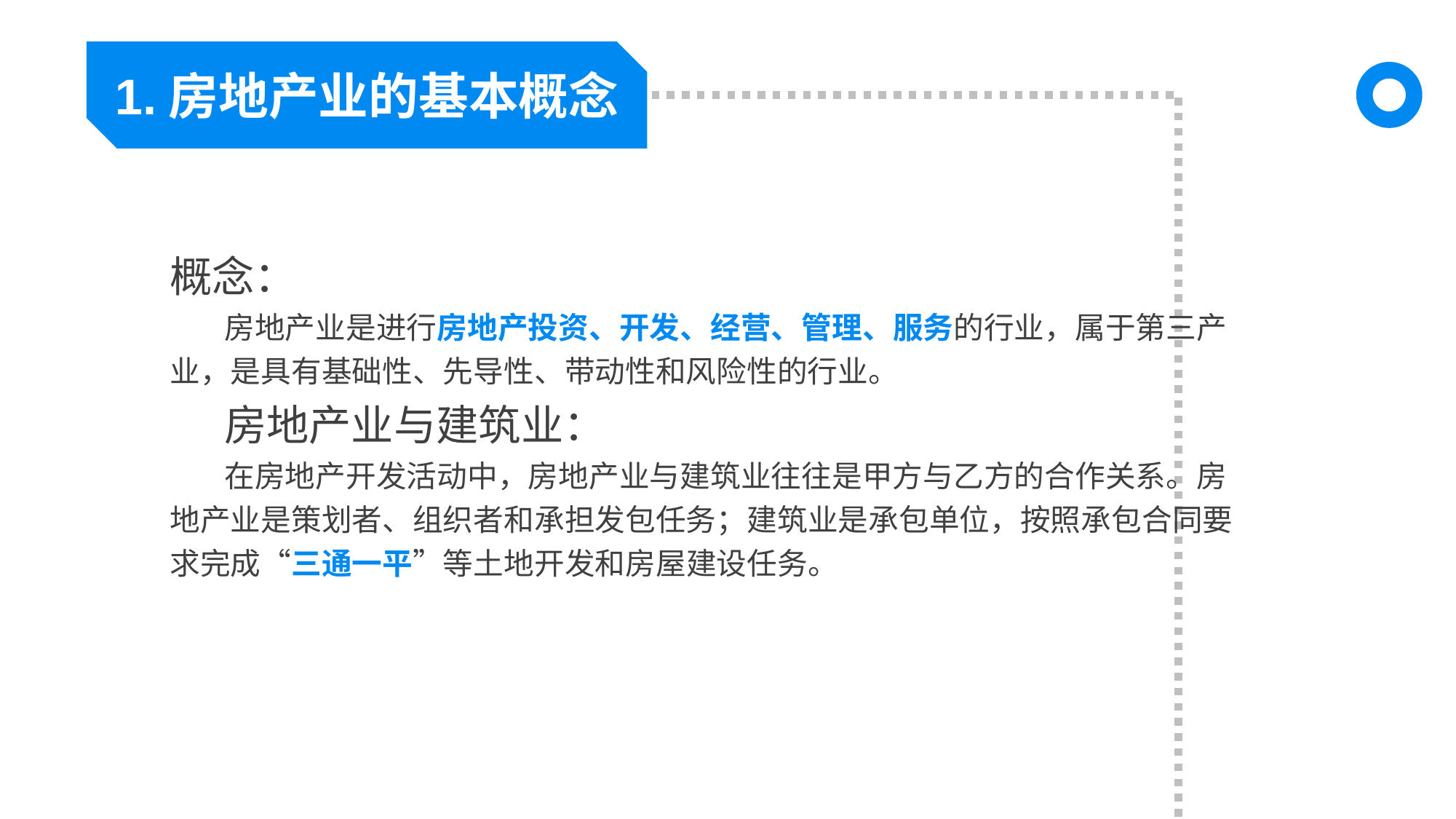

1.房地产业的基本概念

概念：
房地产业是进行房地产投资、开发、经营、管理、服务的行业，属于第三产业，是具有基础性、先导性、带动性和风险性的行业。
房地产业与建筑业：
在房地产开发活动中，房地产业与建筑业往往是甲方与乙方的合作关系。房地产业是策划者、组织者和承担发包任务；建筑业是承包单位，按照承包合同要求完成“三通一平”等土地开发和房屋建设任务。